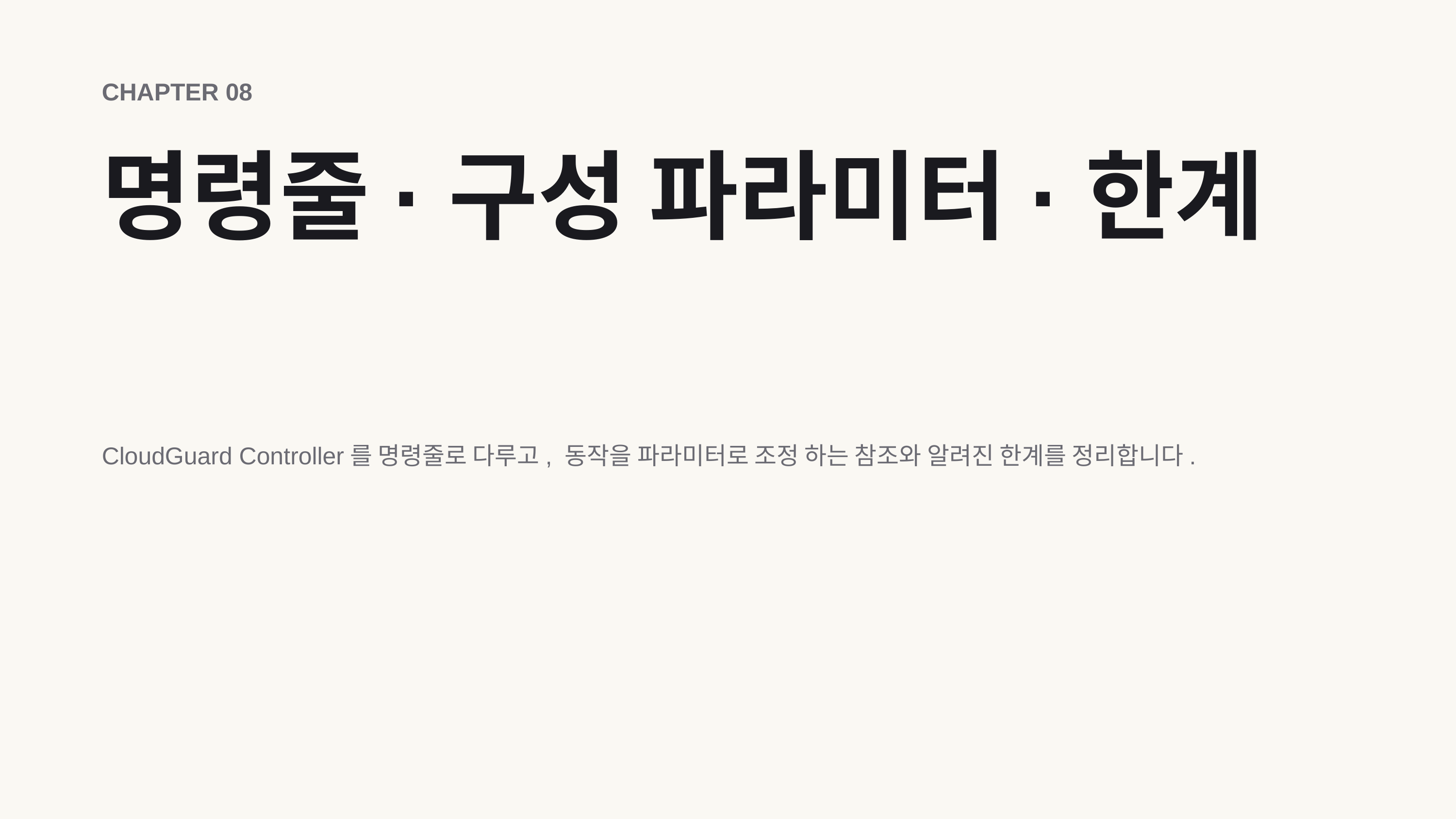

CHAPTER 08
명령줄·구성 파라미터·한계
CloudGuard Controller를 명령줄로 다루고, 동작을 파라미터로 조정 하는 참조와 알려진 한계를 정리합니다.